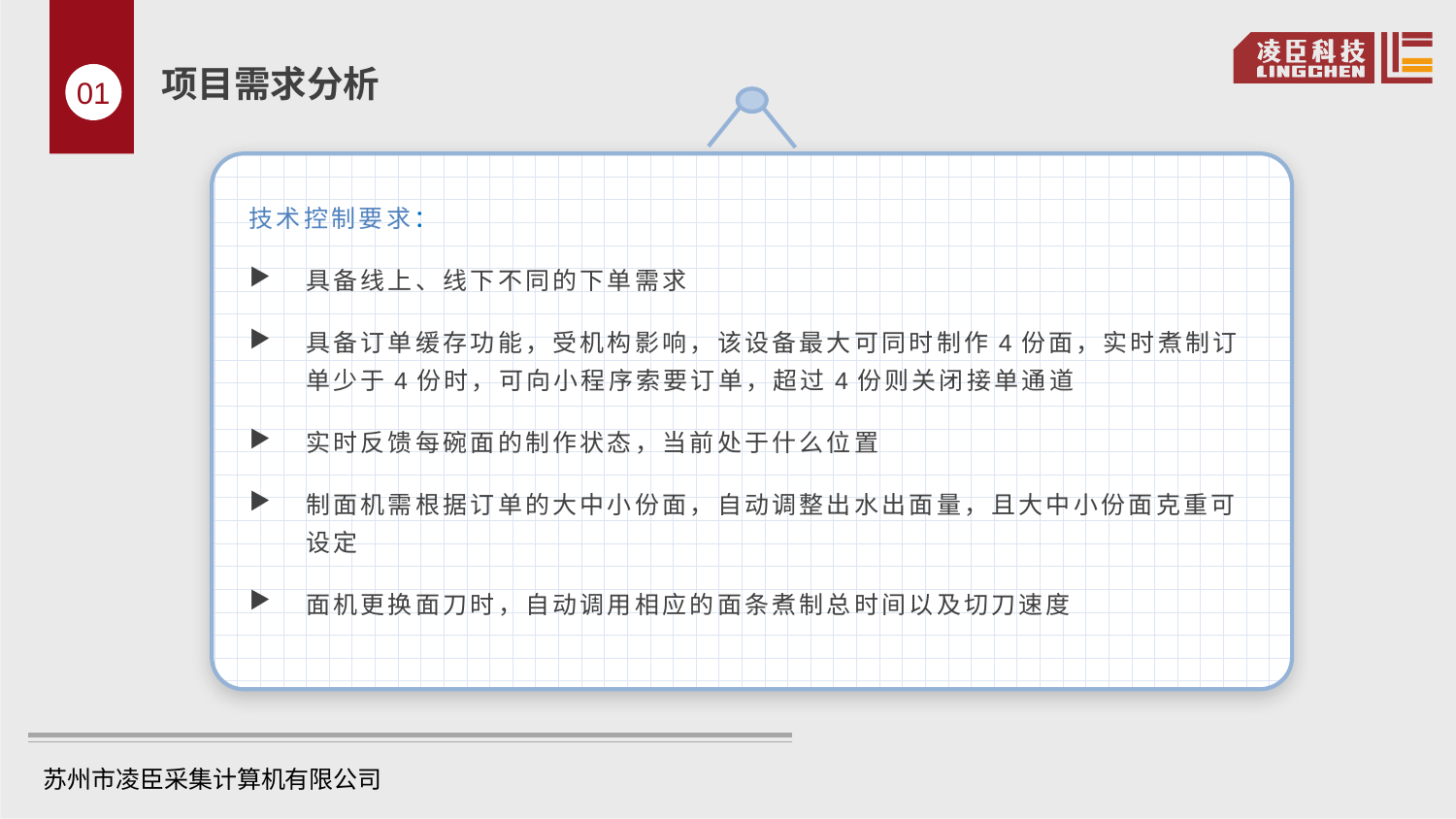

项目需求分析
01

技术控制要求：
具备线上、线下不同的下单需求
具备订单缓存功能，受机构影响，该设备最大可同时制作4份面，实时煮制订单少于4份时，可向小程序索要订单，超过4份则关闭接单通道
实时反馈每碗面的制作状态，当前处于什么位置
制面机需根据订单的大中小份面，自动调整出水出面量，且大中小份面克重可设定
面机更换面刀时，自动调用相应的面条煮制总时间以及切刀速度